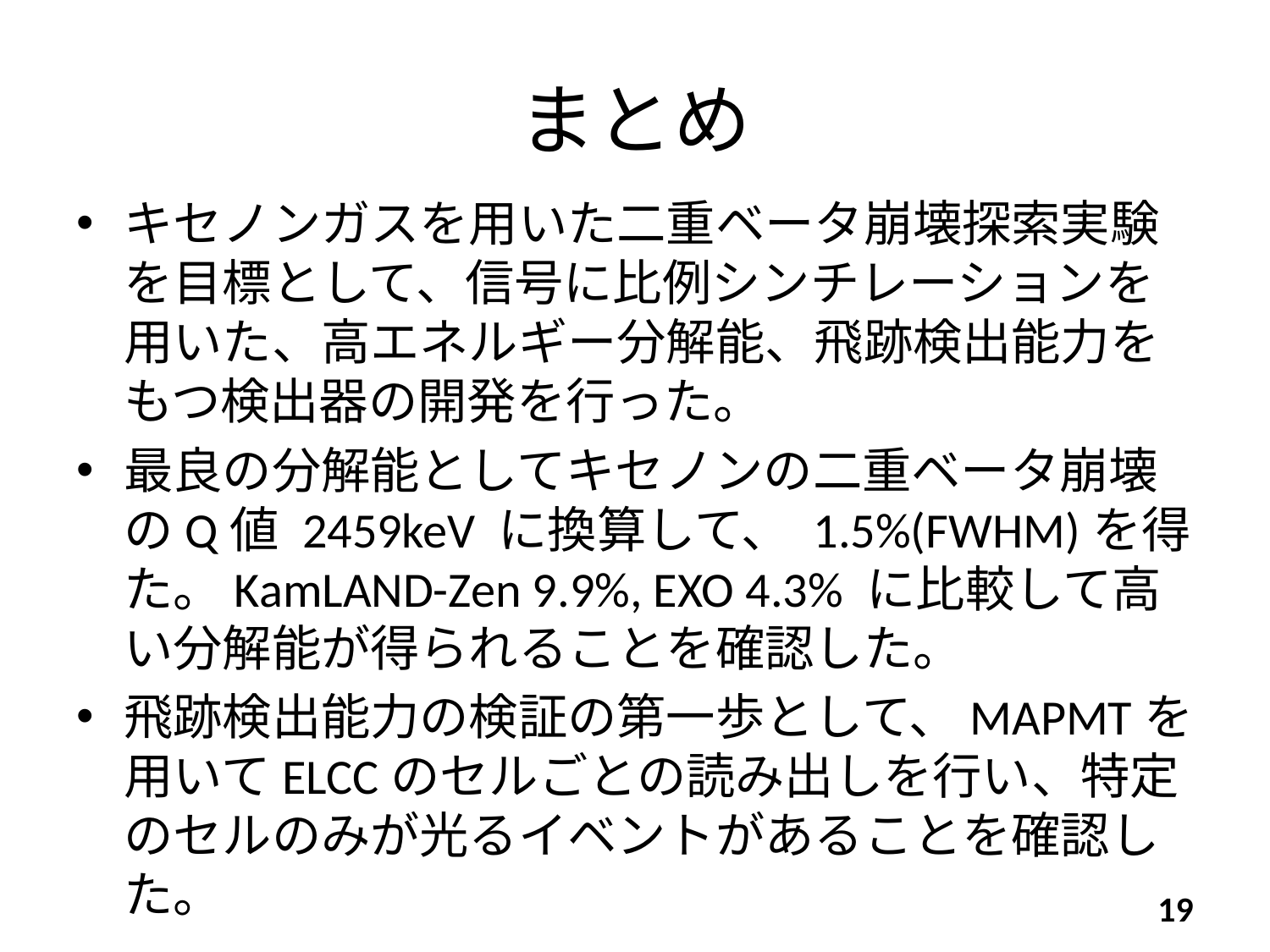

# まとめ
キセノンガスを用いた二重ベータ崩壊探索実験を目標として、信号に比例シンチレーションを用いた、高エネルギー分解能、飛跡検出能力をもつ検出器の開発を行った。
最良の分解能としてキセノンの二重ベータ崩壊のQ値 2459keV に換算して、 1.5%(FWHM)を得た。KamLAND-Zen 9.9%, EXO 4.3% に比較して高い分解能が得られることを確認した。
飛跡検出能力の検証の第一歩として、MAPMTを用いてELCCのセルごとの読み出しを行い、特定のセルのみが光るイベントがあることを確認した。
19